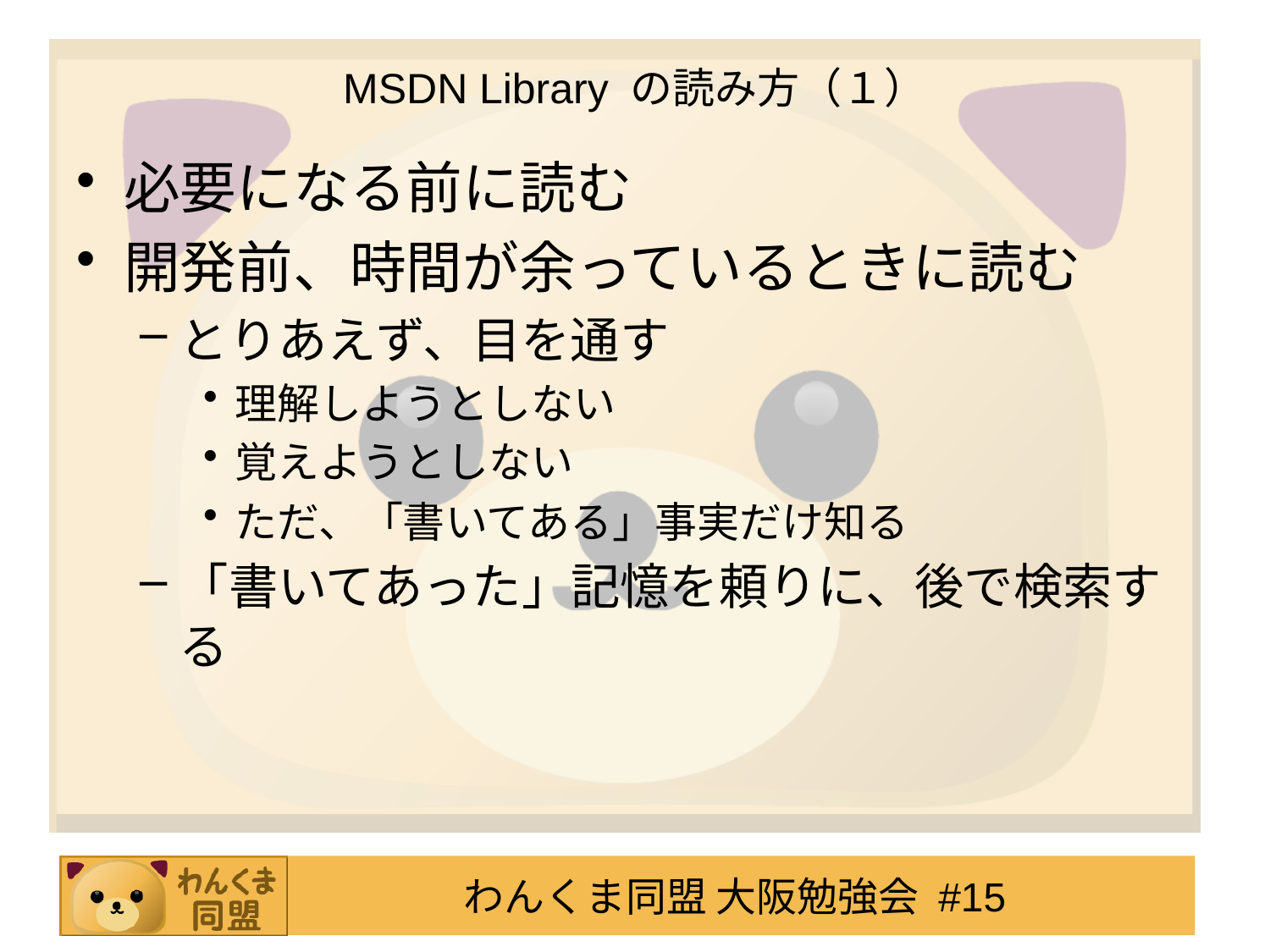

# MSDN Library の読み方（１）
必要になる前に読む
開発前、時間が余っているときに読む
とりあえず、目を通す
理解しようとしない
覚えようとしない
ただ、「書いてある」事実だけ知る
「書いてあった」記憶を頼りに、後で検索する